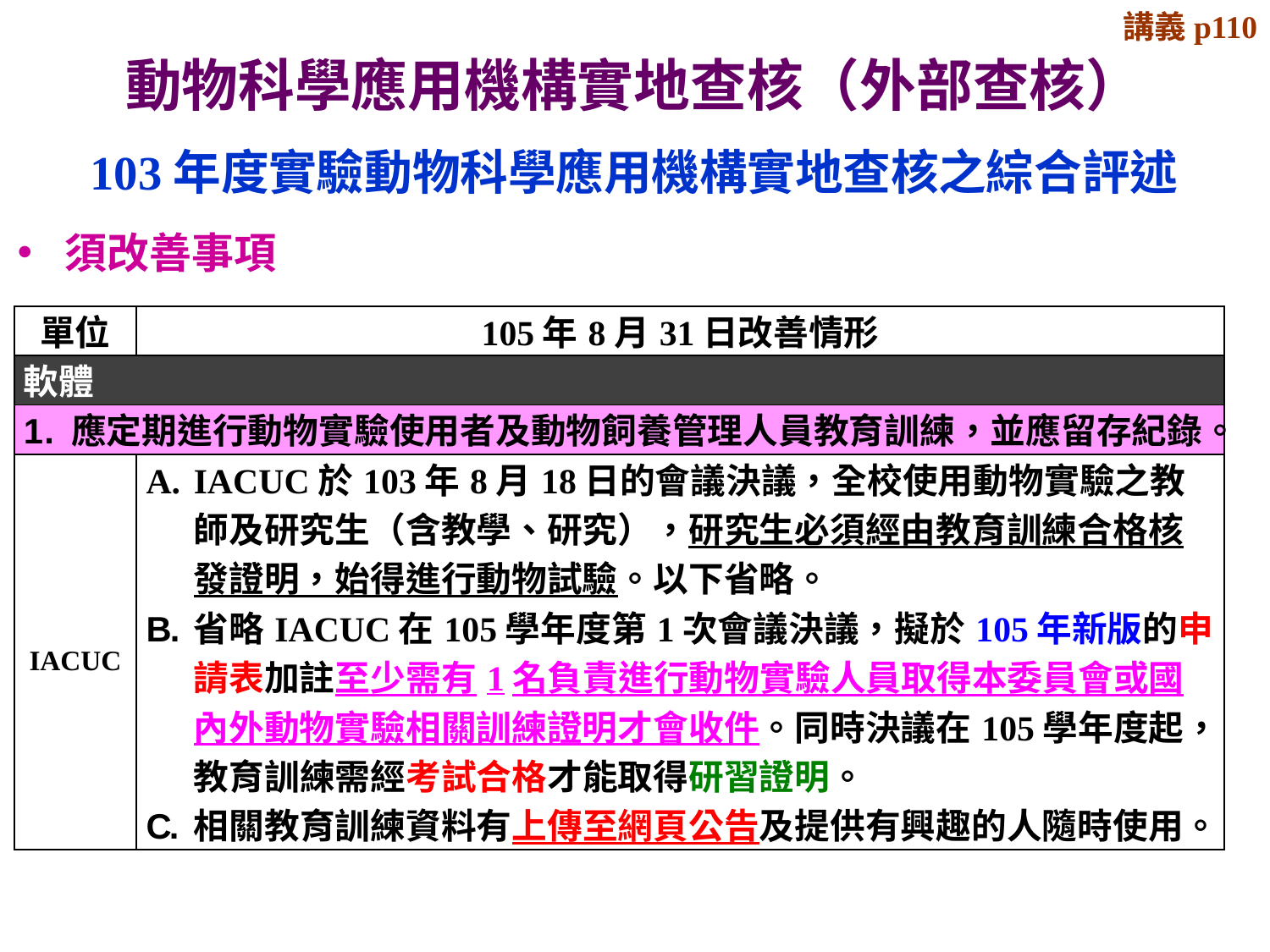

講義p110
# 動物科學應用機構實地查核（外部查核）
103年度實驗動物科學應用機構實地查核之綜合評述
須改善事項
| 單位 | 105年8月31日改善情形 |
| --- | --- |
| 軟體 |  |
| 應定期進行動物實驗使用者及動物飼養管理人員教育訓練，並應留存紀錄。 |  |
| IACUC | IACUC於103年8月18日的會議決議，全校使用動物實驗之教師及研究生（含教學、研究），研究生必須經由教育訓練合格核發證明，始得進行動物試驗。以下省略。 省略IACUC在105學年度第1次會議決議，擬於105年新版的申請表加註至少需有1名負責進行動物實驗人員取得本委員會或國內外動物實驗相關訓練證明才會收件。同時決議在105學年度起，教育訓練需經考試合格才能取得研習證明。 相關教育訓練資料有上傳至網頁公告及提供有興趣的人隨時使用。 |